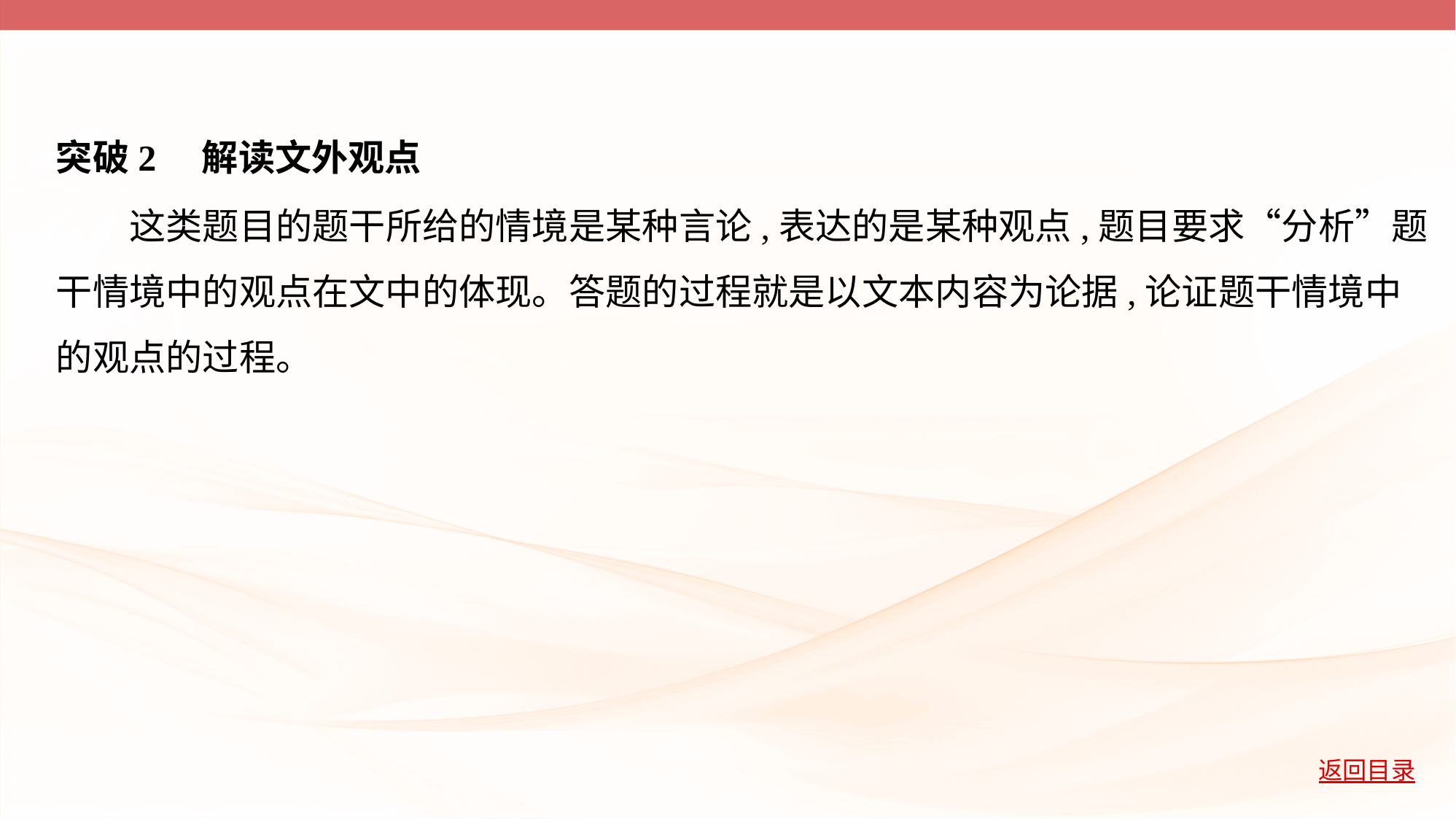

突破2　解读文外观点
　　这类题目的题干所给的情境是某种言论,表达的是某种观点,题目要求“分析”题
干情境中的观点在文中的体现。答题的过程就是以文本内容为论据,论证题干情境中
的观点的过程。